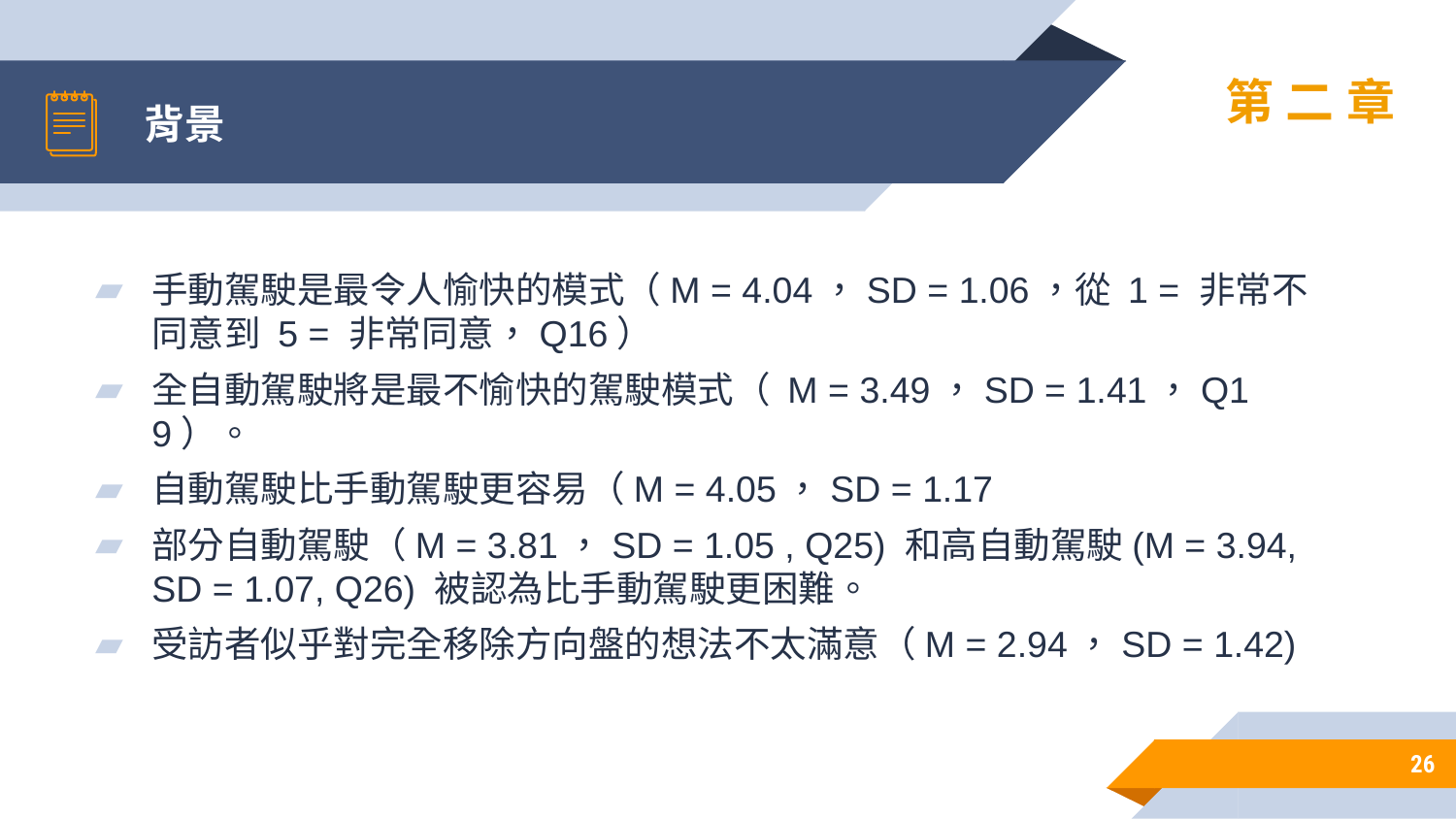

# 背景
第二章

手動駕駛是最令人愉快的模式（M = 4.04，SD = 1.06，從 1 = 非常不同意到 5 = 非常同意，Q16）
全自動駕駛將是最不愉快的駕駛模式（ M = 3.49，SD = 1.41，Q19）。
自動駕駛比手動駕駛更容易（M = 4.05，SD = 1.17
部分自動駕駛（M = 3.81，SD = 1.05 , Q25) 和高自動駕駛(M = 3.94, SD = 1.07, Q26) 被認為比手動駕駛更困難。
受訪者似乎對完全移除方向盤的想法不太滿意（M = 2.94，SD = 1.42)
26